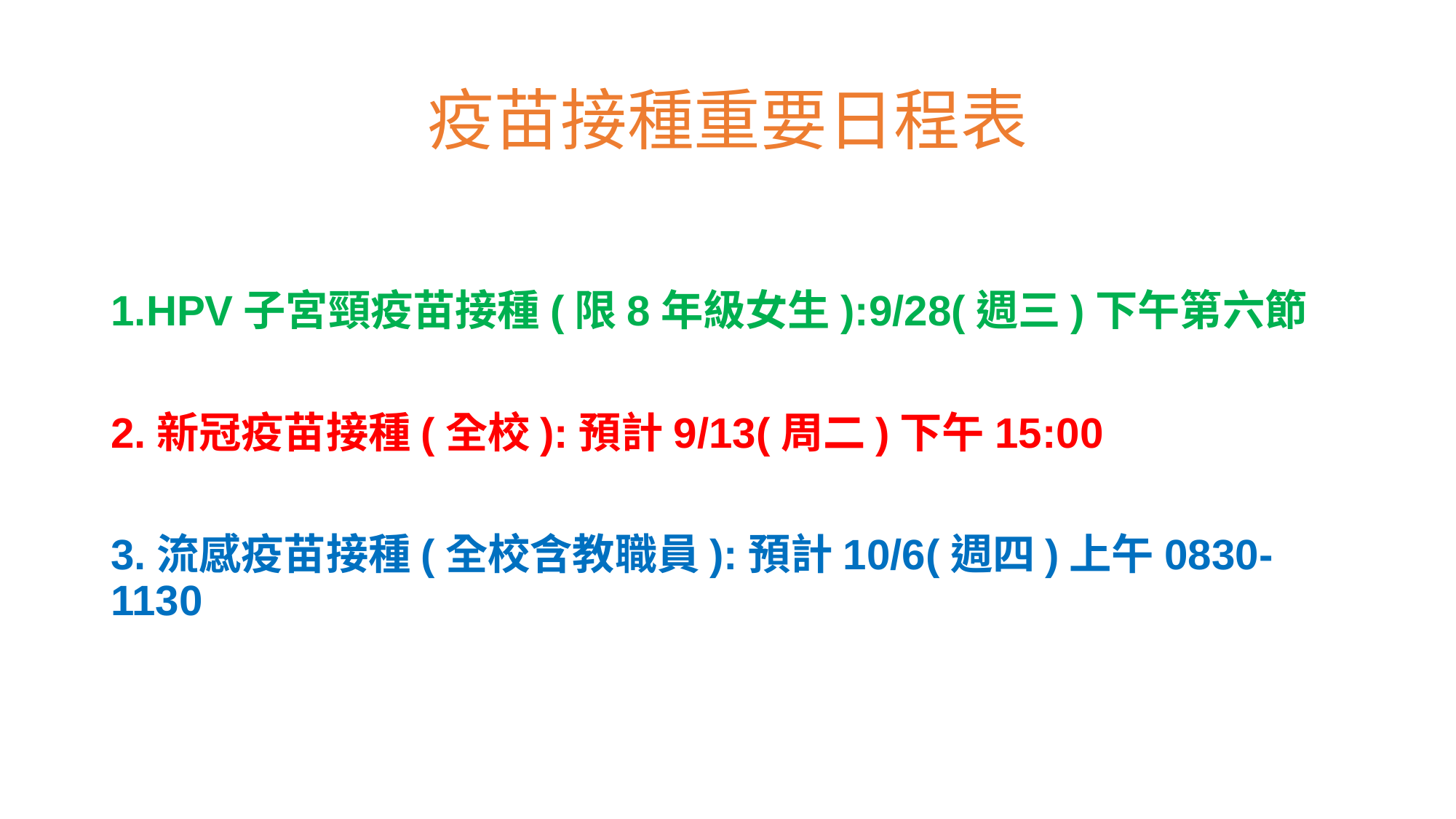

# 疫苗接種重要日程表

1.HPV子宮頸疫苗接種(限8年級女生):9/28(週三)下午第六節

2.新冠疫苗接種(全校):預計9/13(周二)下午15:00

3.流感疫苗接種(全校含教職員):預計10/6(週四)上午0830-1130